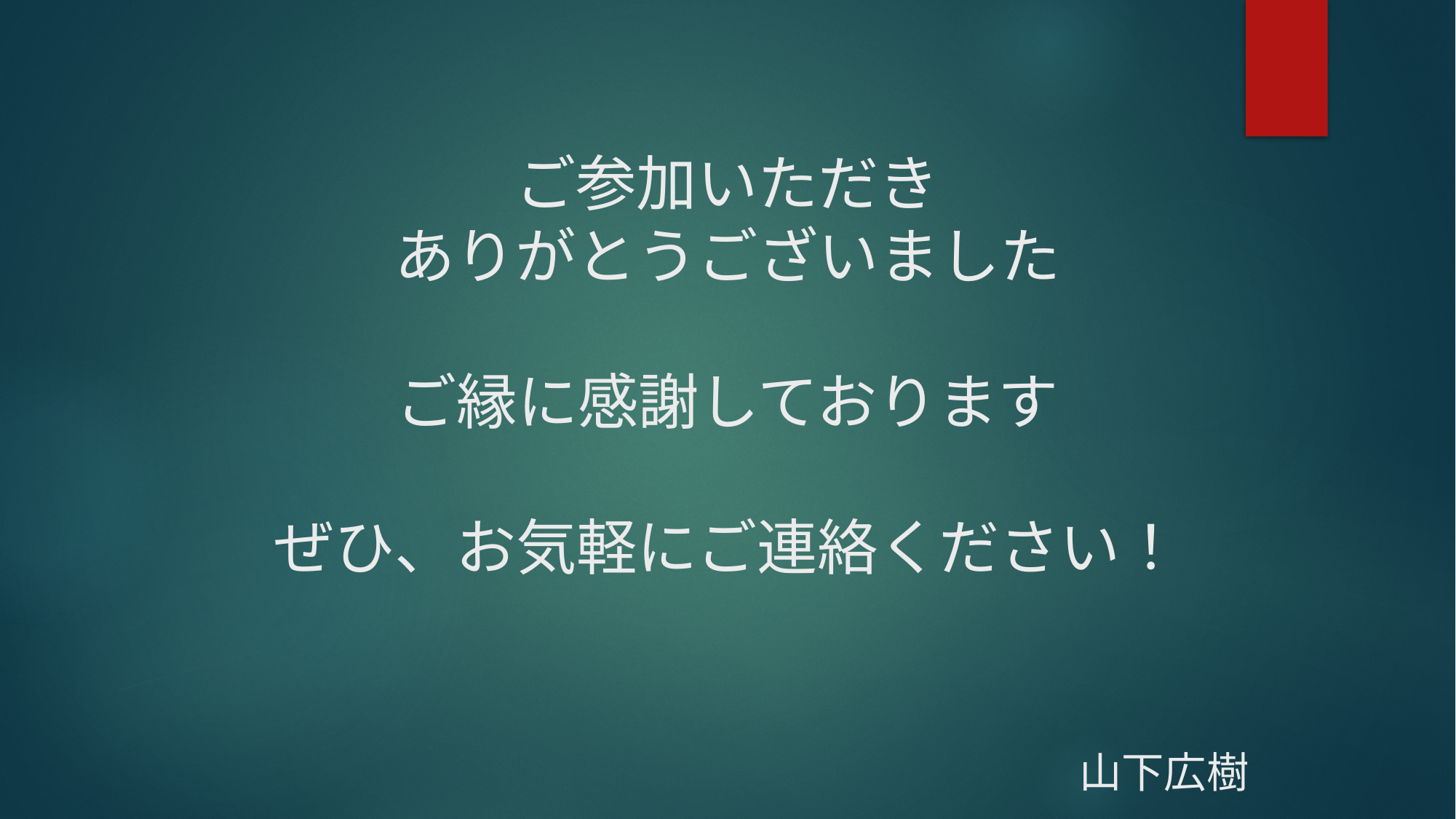

# ご参加いただき ありがとうございました ご縁に感謝しております ぜひ、お気軽にご連絡ください！ 山下広樹